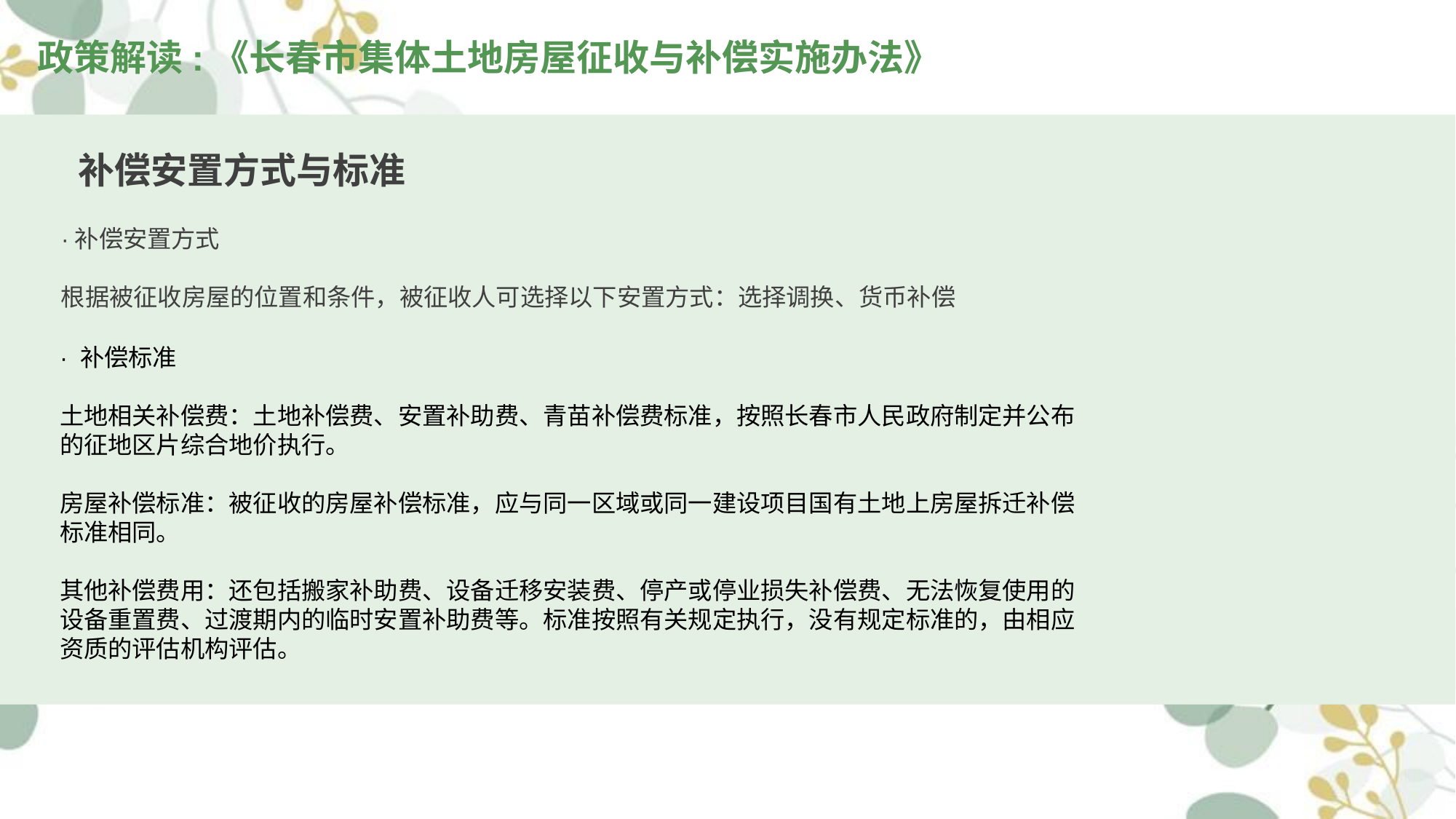

政策解读:《长春市集体土地房屋征收与补偿实施办法》

# 补偿安置方式与标准 ·补偿安置方式 根据被征收房屋的位置和条件，被征收人可选择以下安置方式：选择调换、货币补偿
· 补偿标准

土地相关补偿费：土地补偿费、安置补助费、青苗补偿费标准，按照长春市人民政府制定并公布的征地区片综合地价执行。

房屋补偿标准：被征收的房屋补偿标准，应与同一区域或同一建设项目国有土地上房屋拆迁补偿标准相同。

其他补偿费用：还包括搬家补助费、设备迁移安装费、停产或停业损失补偿费、无法恢复使用的设备重置费、过渡期内的临时安置补助费等。标准按照有关规定执行，没有规定标准的，由相应资质的评估机构评估。